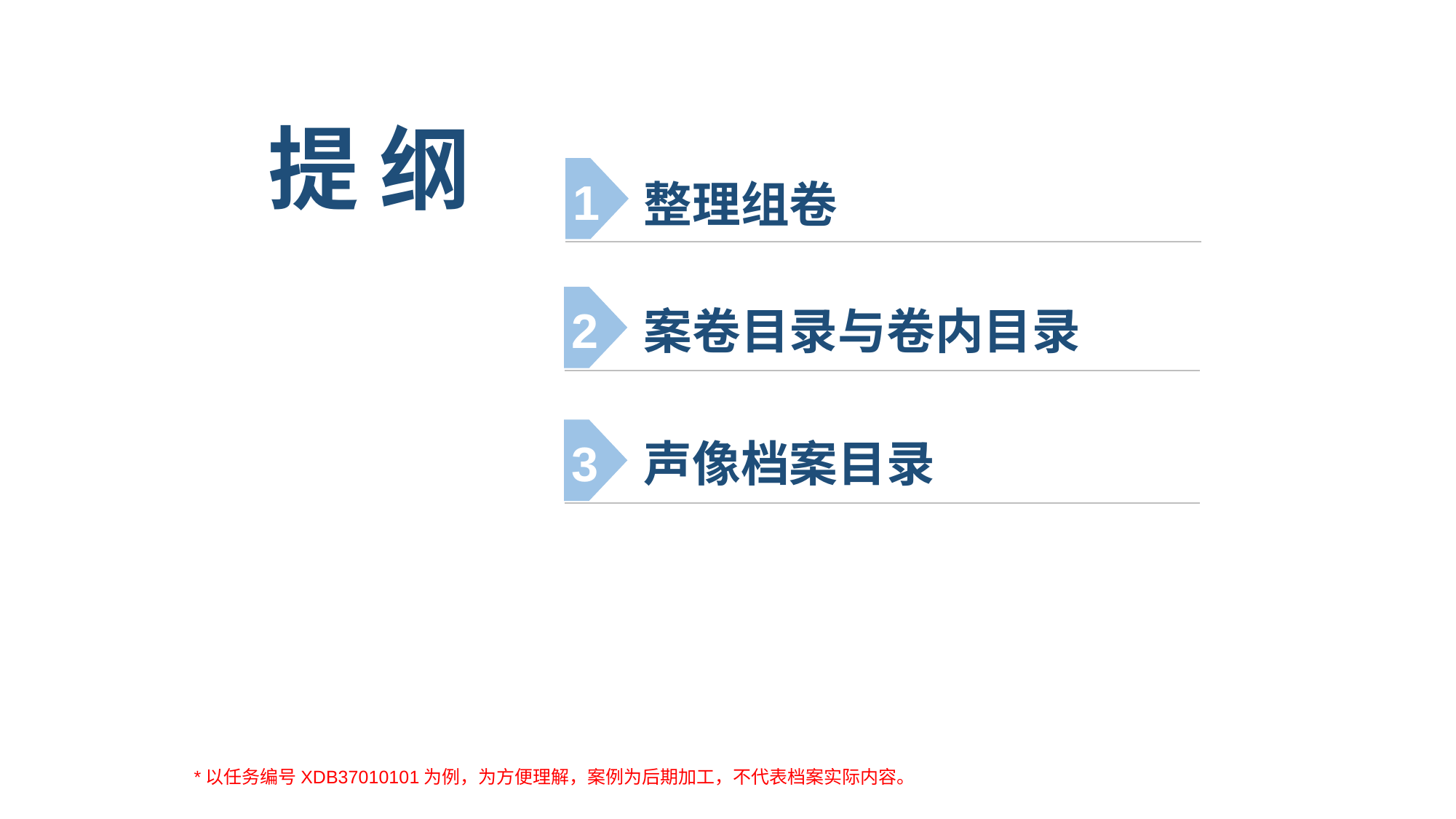

1

整理组卷
提 纲
2

案卷目录与卷内目录
3

声像档案目录
*以任务编号XDB37010101为例，为方便理解，案例为后期加工，不代表档案实际内容。